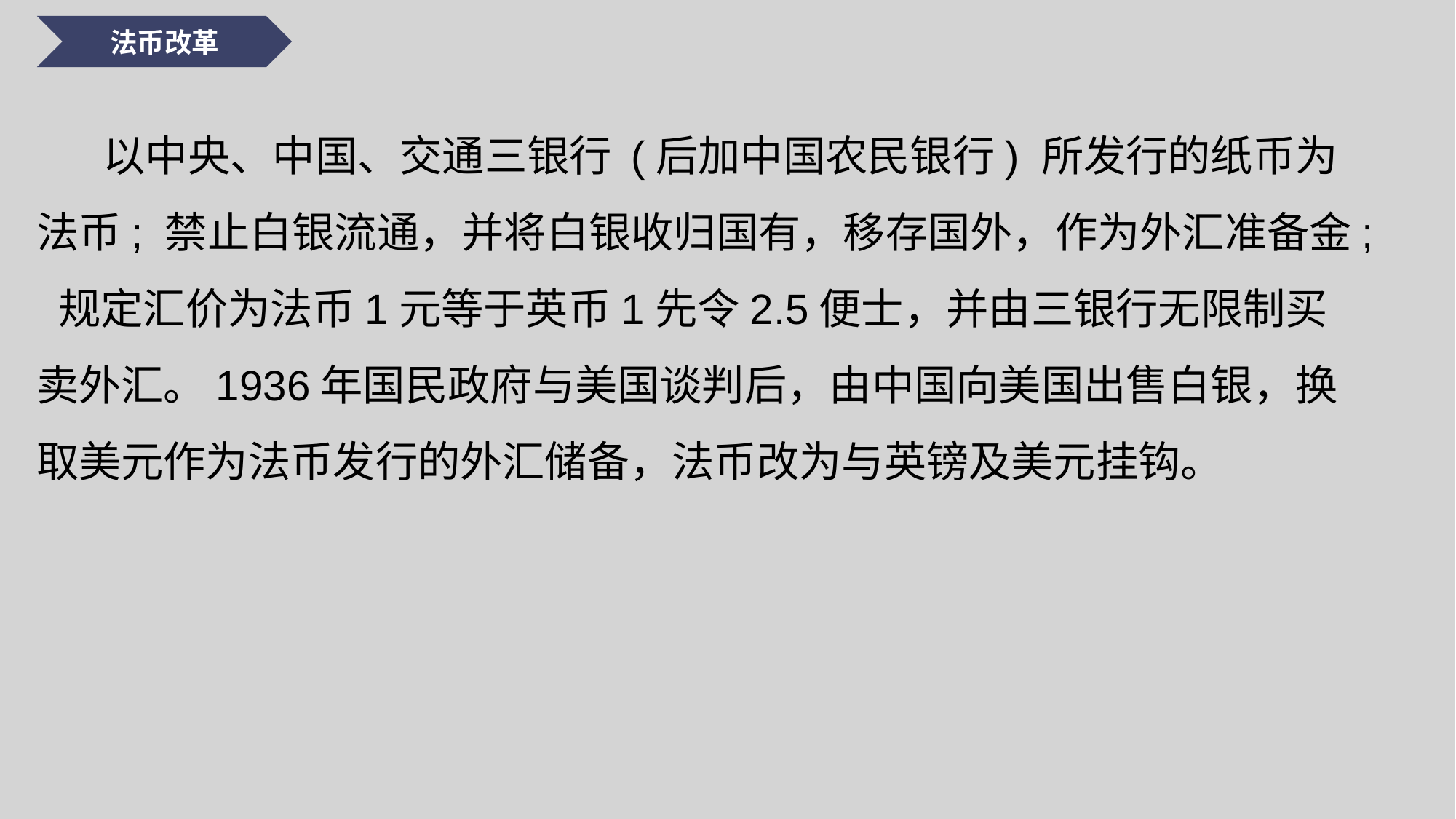

法币改革
      以中央、中国、交通三银行 (后加中国农民银行) 所发行的纸币为法币; 禁止白银流通，并将白银收归国有，移存国外，作为外汇准备金; 规定汇价为法币1元等于英币1先令2.5便士，并由三银行无限制买卖外汇。1936年国民政府与美国谈判后，由中国向美国出售白银，换取美元作为法币发行的外汇储备，法币改为与英镑及美元挂钩。